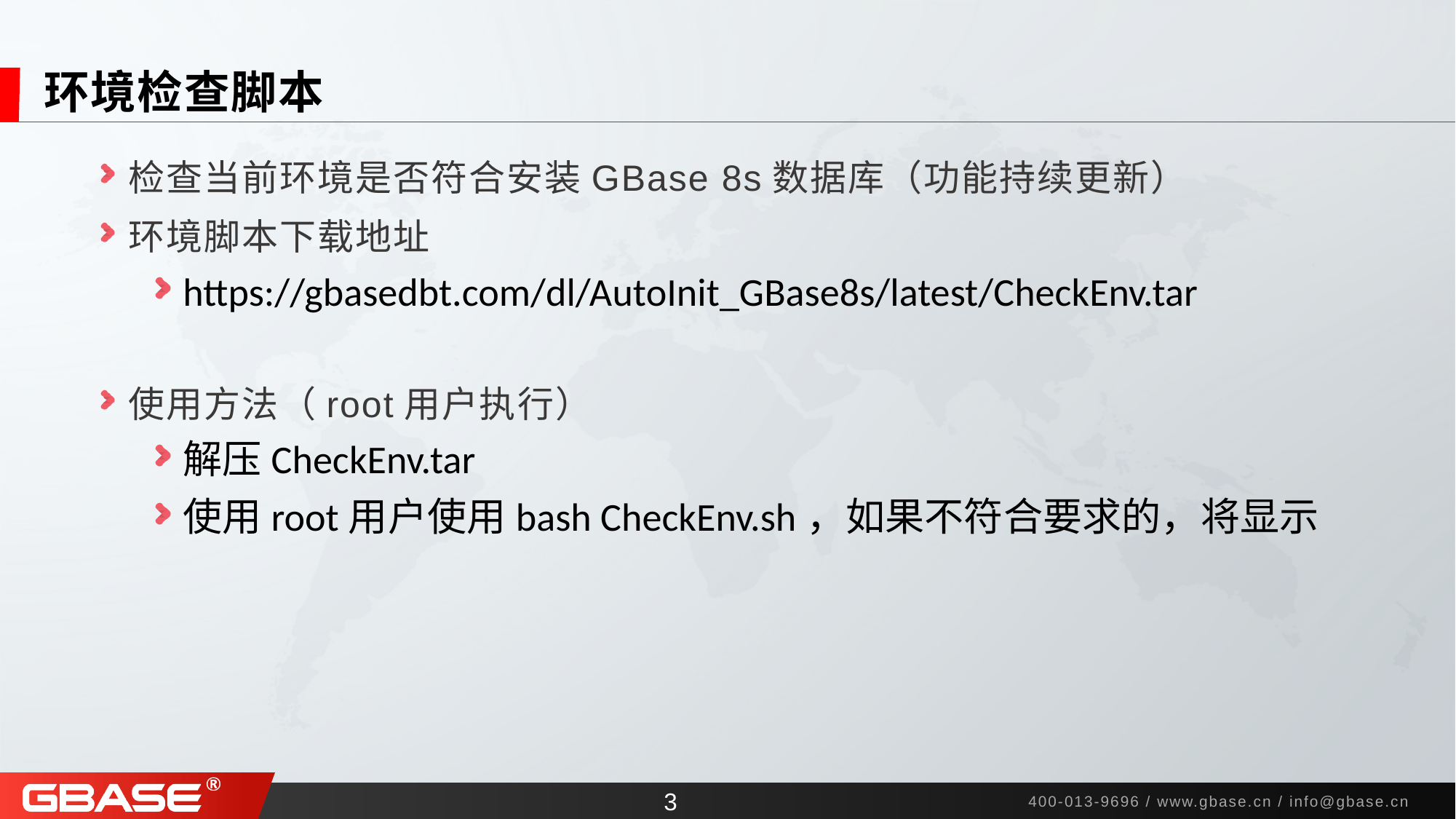

# 环境检查脚本
检查当前环境是否符合安装GBase 8s数据库（功能持续更新）
环境脚本下载地址
https://gbasedbt.com/dl/AutoInit_GBase8s/latest/CheckEnv.tar

使用方法（root用户执行）
解压CheckEnv.tar
使用root用户使用bash CheckEnv.sh，如果不符合要求的，将显示